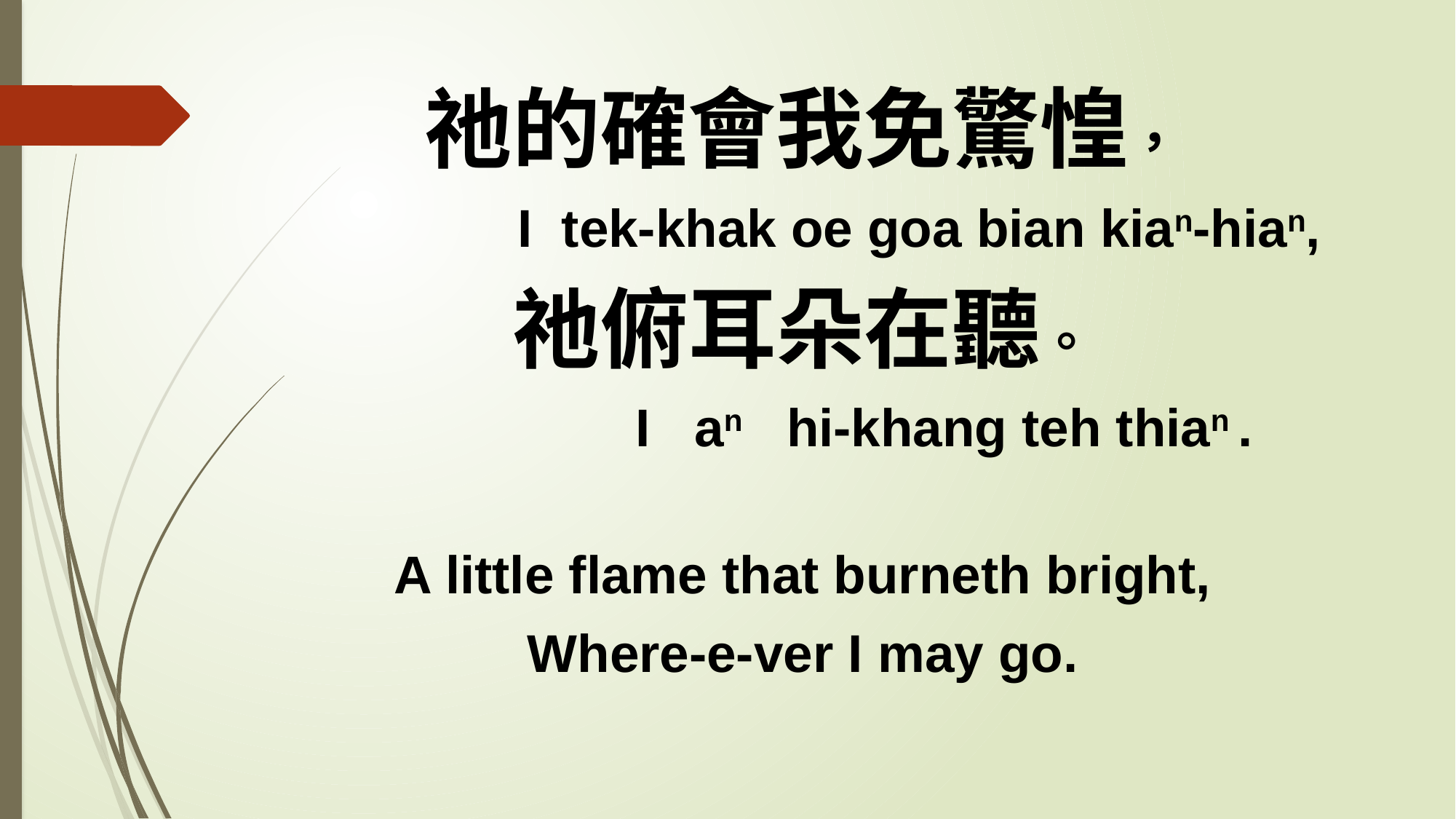

祂的確會我免驚惶，
                I  tek-khak oe goa bian kian-hian,
祂俯耳朵在聽。
                        I   an   hi-khang teh thian .

A little flame that burneth bright,
Where-e-ver I may go.